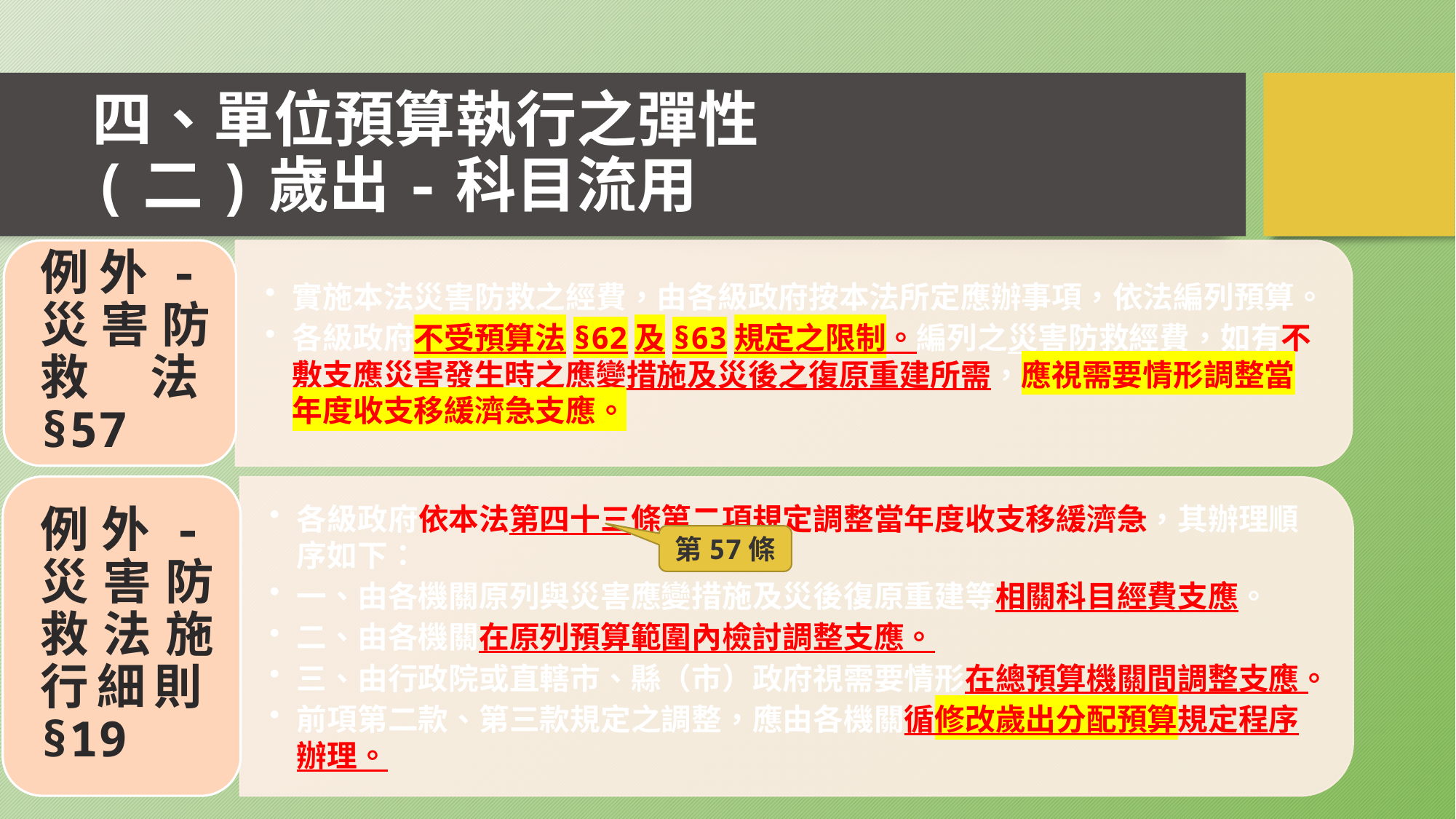

# 四、單位預算執行之彈性 (二)歲出-科目流用
實施本法災害防救之經費，由各級政府按本法所定應辦事項，依法編列預算。
各級政府不受預算法§62及§63規定之限制。編列之災害防救經費，如有不敷支應災害發生時之應變措施及災後之復原重建所需，應視需要情形調整當年度收支移緩濟急支應。
例外-災害防救法§57
各級政府依本法第四十三條第二項規定調整當年度收支移緩濟急，其辦理順序如下：
一、由各機關原列與災害應變措施及災後復原重建等相關科目經費支應。
二、由各機關在原列預算範圍內檢討調整支應。
三、由行政院或直轄市、縣（市）政府視需要情形在總預算機關間調整支應。
前項第二款、第三款規定之調整，應由各機關循修改歲出分配預算規定程序辦理。
例外-災害防救法施行細則§19
第57條